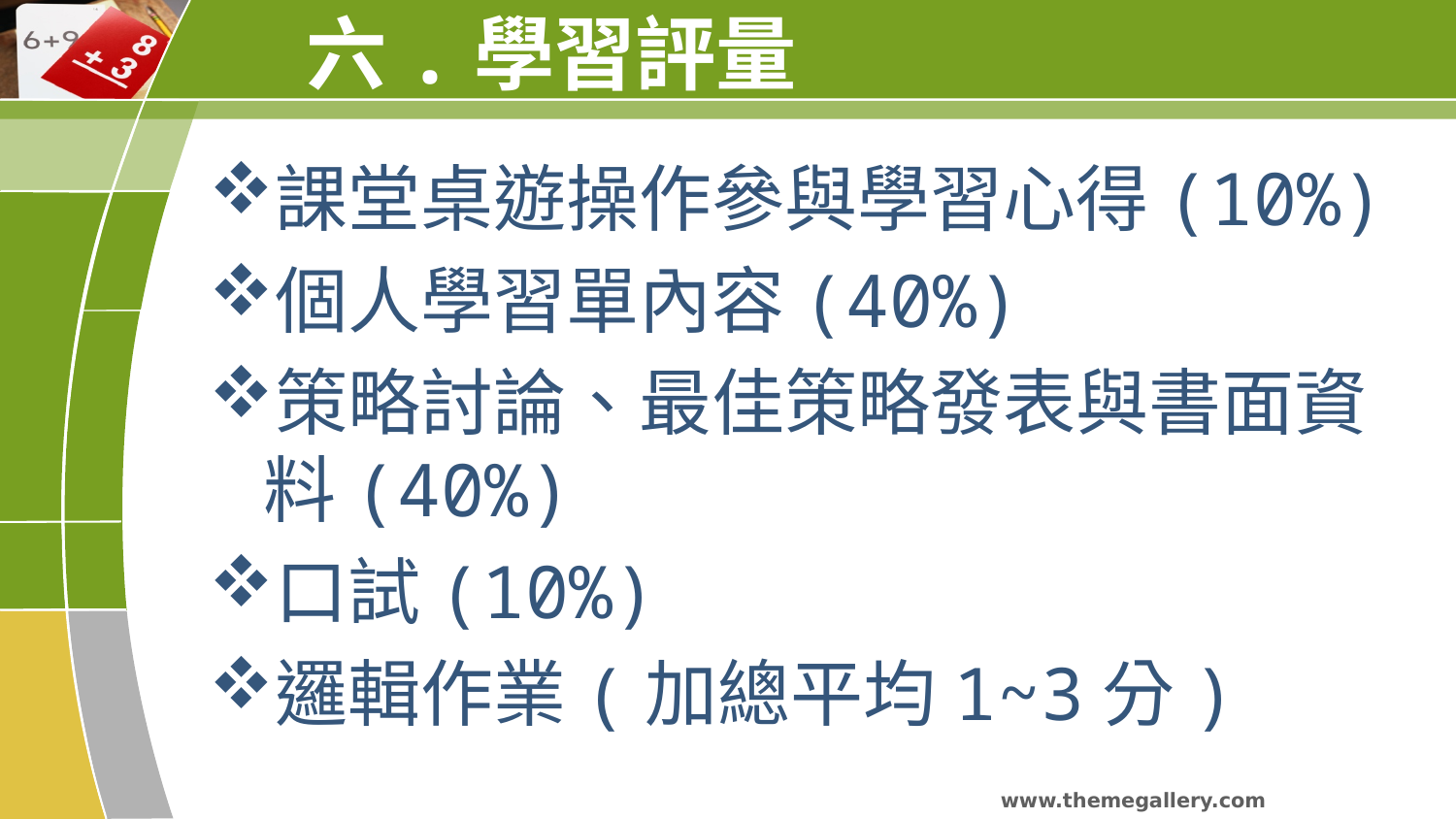

# 六.學習評量
課堂桌遊操作參與學習心得(10%)
個人學習單內容(40%)
策略討論、最佳策略發表與書面資料(40%)
口試(10%)
邏輯作業(加總平均1~3分)

www.themegallery.com